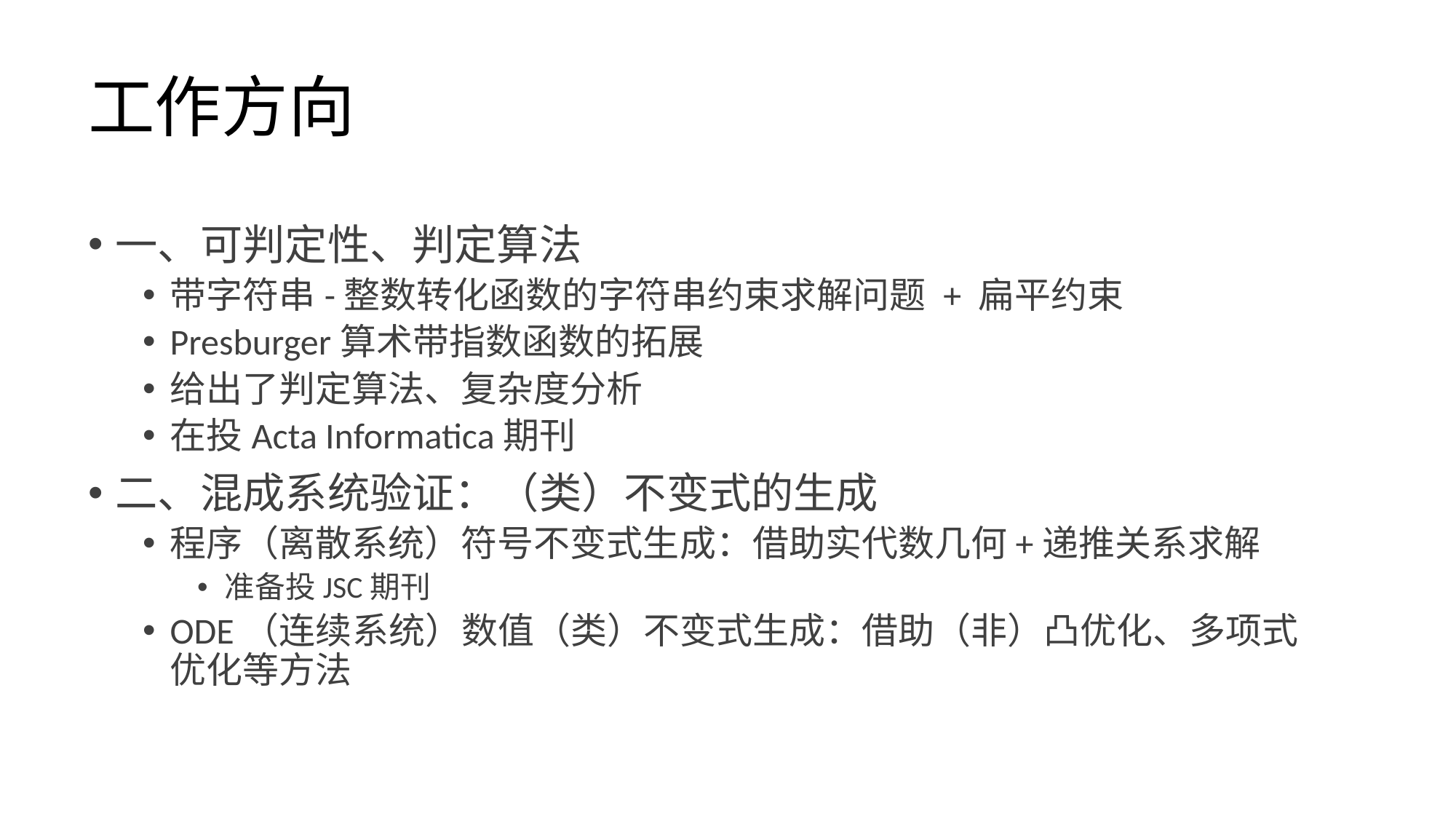

# 工作方向
一、可判定性、判定算法
带字符串-整数转化函数的字符串约束求解问题 + 扁平约束
Presburger算术带指数函数的拓展
给出了判定算法、复杂度分析
在投Acta Informatica期刊
二、混成系统验证：（类）不变式的生成
程序（离散系统）符号不变式生成：借助实代数几何+递推关系求解
准备投JSC期刊
ODE（连续系统）数值（类）不变式生成：借助（非）凸优化、多项式优化等方法